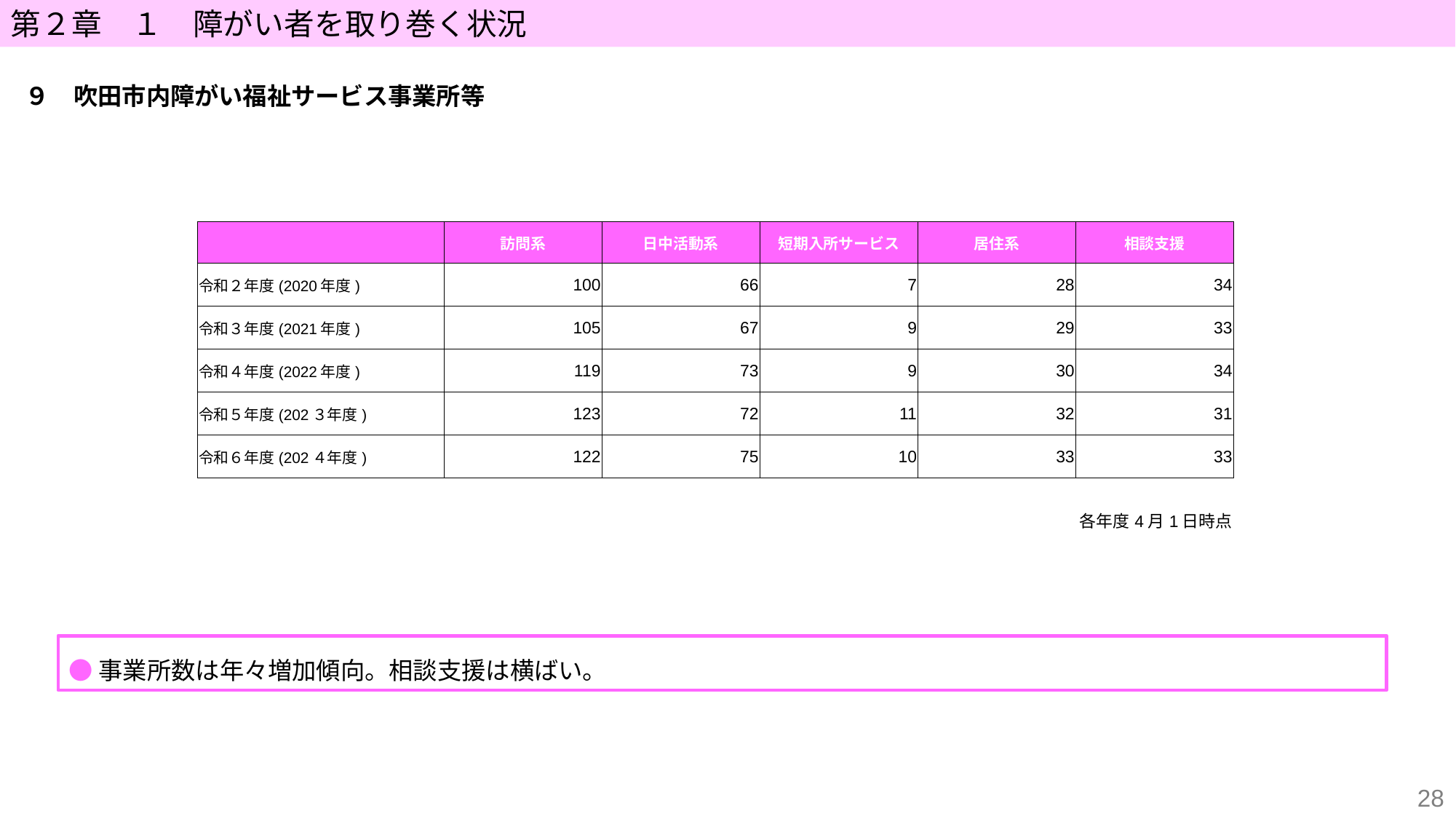

第２章　１　障がい者を取り巻く状況
９　吹田市内障がい福祉サービス事業所等
|  | 訪問系 | 日中活動系 | 短期入所サービス | 居住系 | 相談支援 |
| --- | --- | --- | --- | --- | --- |
| 令和２年度(2020年度) | 100 | 66 | 7 | 28 | 34 |
| 令和３年度(2021年度) | 105 | 67 | 9 | 29 | 33 |
| 令和４年度(2022年度) | 119 | 73 | 9 | 30 | 34 |
| 令和５年度(202３年度) | 123 | 72 | 11 | 32 | 31 |
| 令和６年度(202４年度) | 122 | 75 | 10 | 33 | 33 |
|  |  |  |  |  | 各年度4月1日時点 |
●事業所数は年々増加傾向。相談支援は横ばい。
28